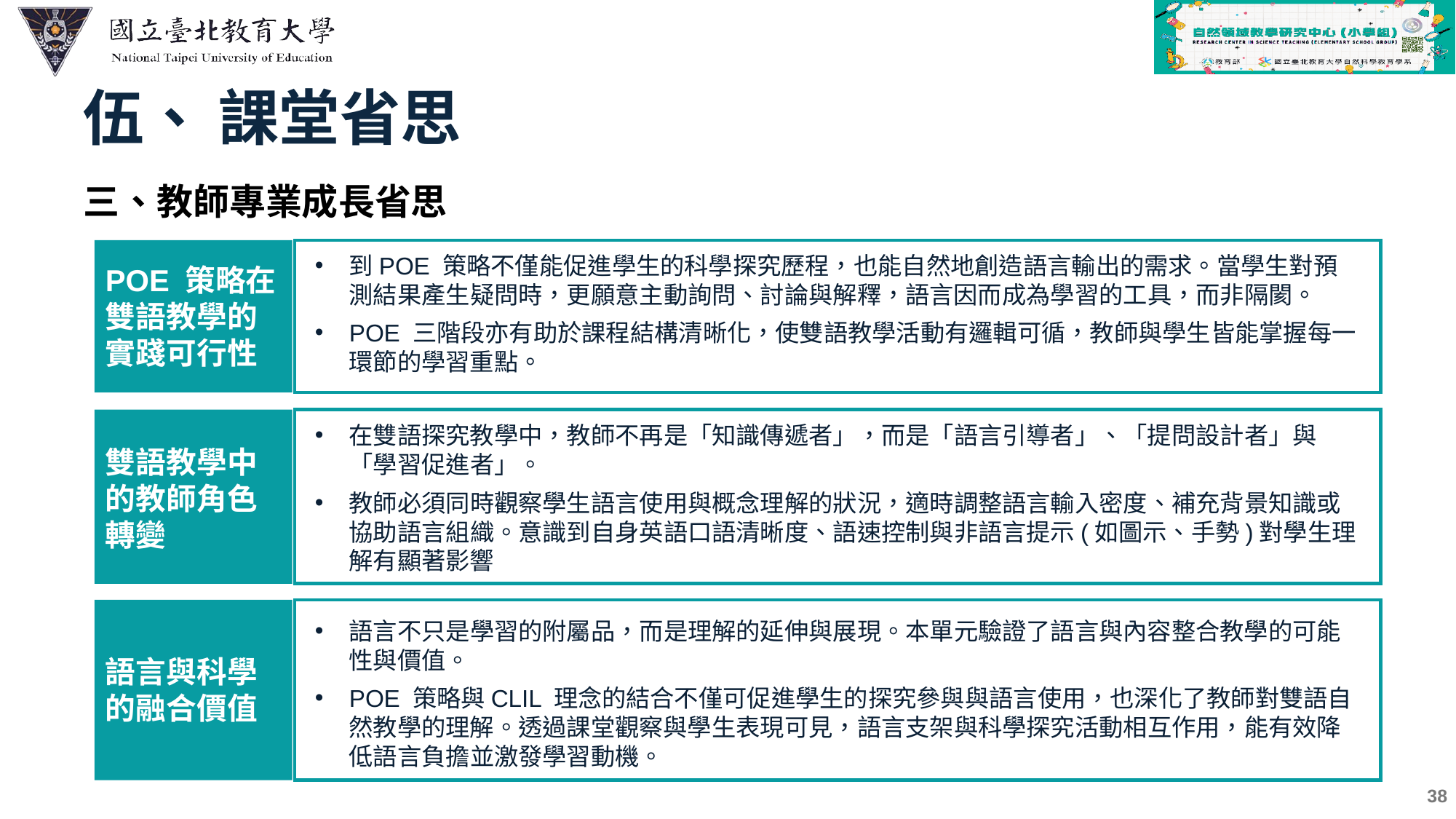

伍、 課堂省思
三、教師專業成長省思

POE 策略在雙語教學的實踐可行性
C
到POE 策略不僅能促進學生的科學探究歷程，也能自然地創造語言輸出的需求。當學生對預測結果產生疑問時，更願意主動詢問、討論與解釋，語言因而成為學習的工具，而非隔閡。
POE 三階段亦有助於課程結構清晰化，使雙語教學活動有邏輯可循，教師與學生皆能掌握每一環節的學習重點。

雙語教學中的教師角色轉變
C
在雙語探究教學中，教師不再是「知識傳遞者」，而是「語言引導者」、「提問設計者」與「學習促進者」。
教師必須同時觀察學生語言使用與概念理解的狀況，適時調整語言輸入密度、補充背景知識或協助語言組織。意識到自身英語口語清晰度、語速控制與非語言提示(如圖示、手勢)對學生理解有顯著影響

語言與科學的融合價值
C
語言不只是學習的附屬品，而是理解的延伸與展現。本單元驗證了語言與內容整合教學的可能性與價值。
POE 策略與CLIL 理念的結合不僅可促進學生的探究參與與語言使用，也深化了教師對雙語自然教學的理解。透過課堂觀察與學生表現可見，語言支架與科學探究活動相互作用，能有效降低語言負擔並激發學習動機。
38